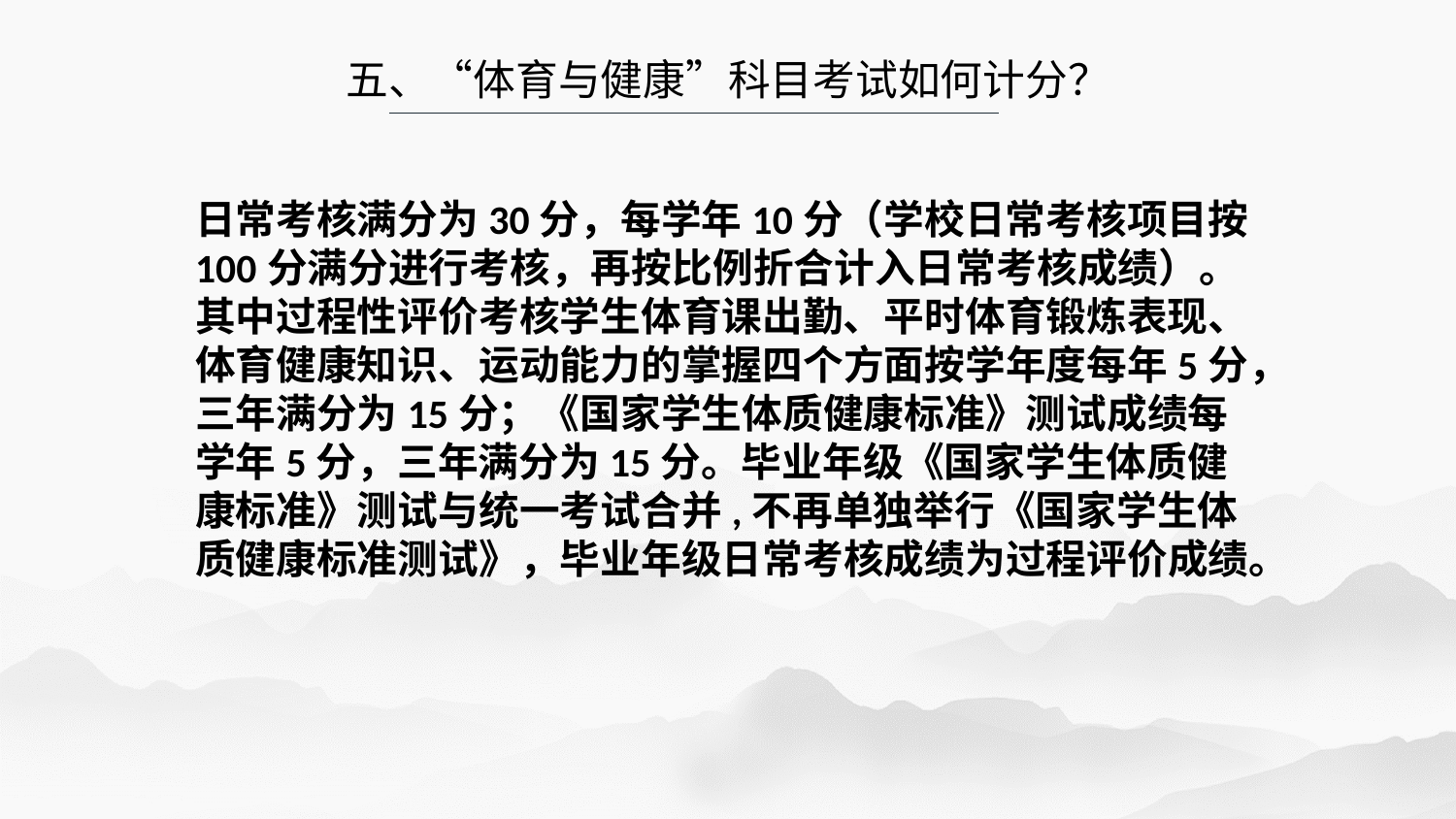

五、“体育与健康”科目考试如何计分？
日常考核满分为30分，每学年10分（学校日常考核项目按100分满分进行考核，再按比例折合计入日常考核成绩）。其中过程性评价考核学生体育课出勤、平时体育锻炼表现、体育健康知识、运动能力的掌握四个方面按学年度每年5分，三年满分为15分；《国家学生体质健康标准》测试成绩每学年5分，三年满分为15分。毕业年级《国家学生体质健康标准》测试与统一考试合并,不再单独举行《国家学生体质健康标准测试》，毕业年级日常考核成绩为过程评价成绩。